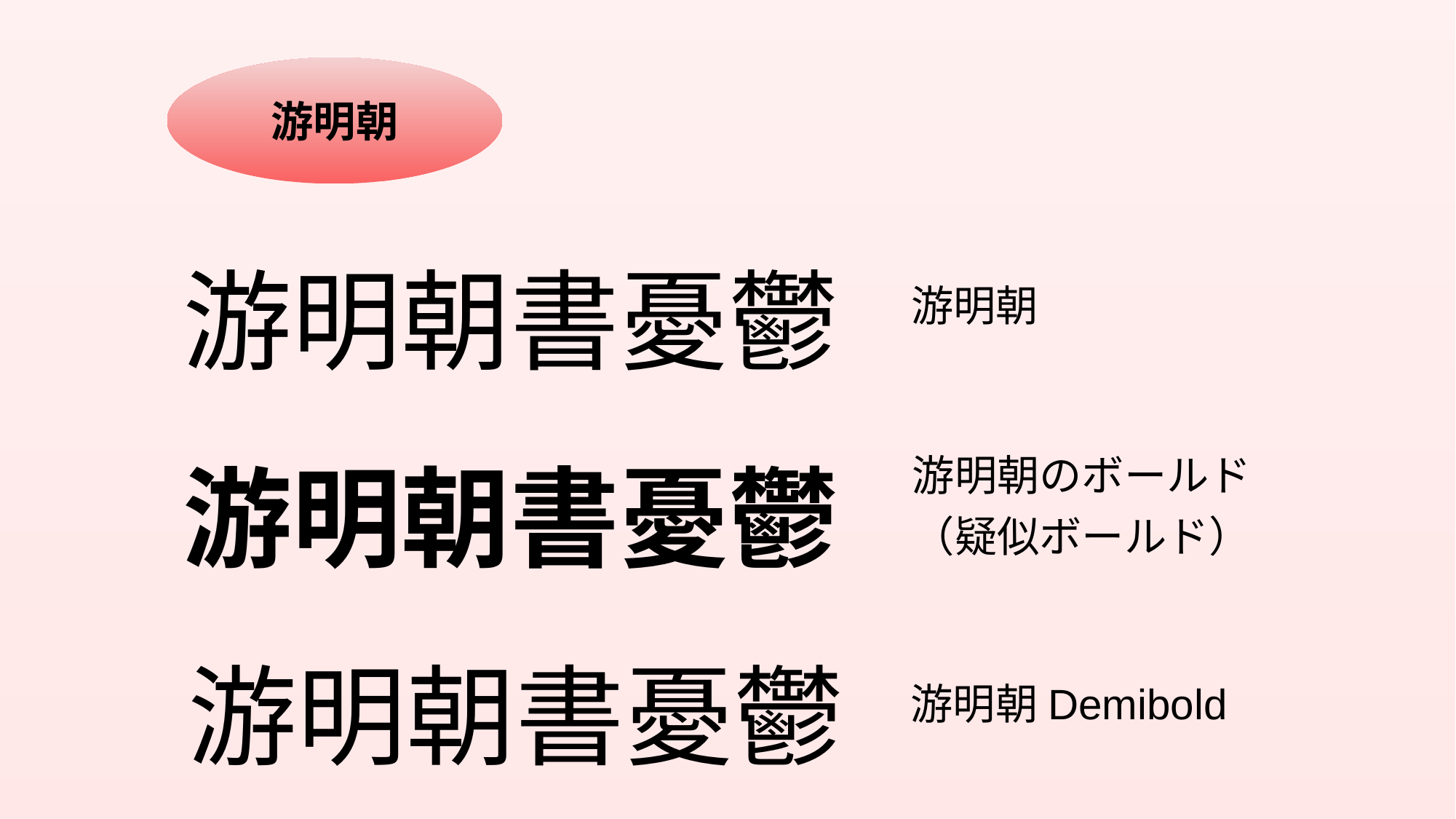

游明朝
游明朝書憂鬱
游明朝
游明朝書憂鬱
游明朝のボールド
（疑似ボールド）
游明朝書憂鬱
游明朝Demibold